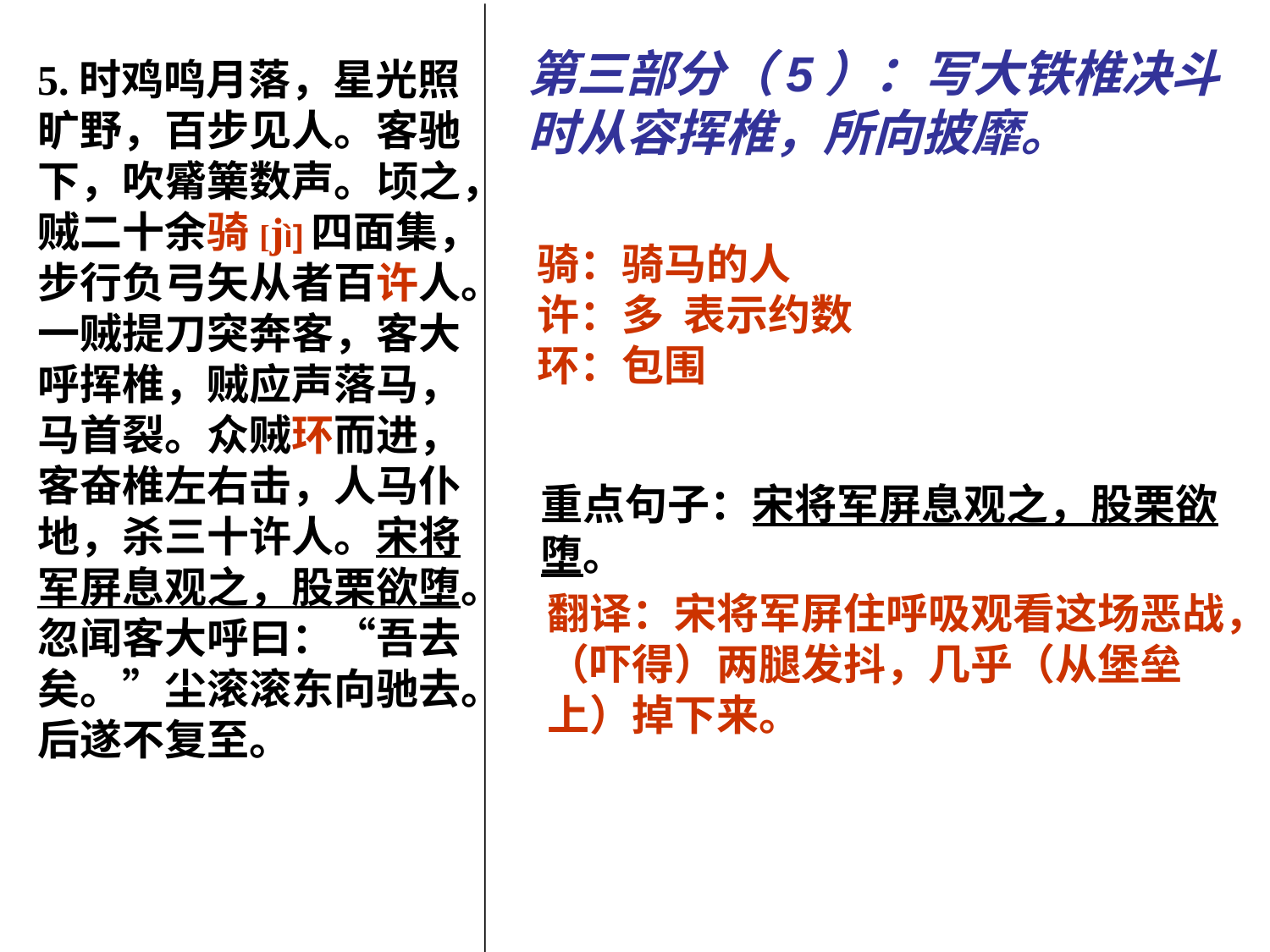

第三部分（5）：写大铁椎决斗时从容挥椎，所向披靡。
5.时鸡鸣月落，星光照旷野，百步见人。客驰下，吹觱篥数声。顷之，贼二十余骑[jì]四面集，步行负弓矢从者百许人。一贼提刀突奔客，客大呼挥椎，贼应声落马，马首裂。众贼环而进，客奋椎左右击，人马仆地，杀三十许人。宋将军屏息观之，股栗欲堕。忽闻客大呼曰：“吾去矣。”尘滚滚东向驰去。后遂不复至。
骑：骑马的人
许：多  表示约数
环：包围
重点句子：宋将军屏息观之，股栗欲堕。
翻译：宋将军屏住呼吸观看这场恶战，（吓得）两腿发抖，几乎（从堡垒上）掉下来。